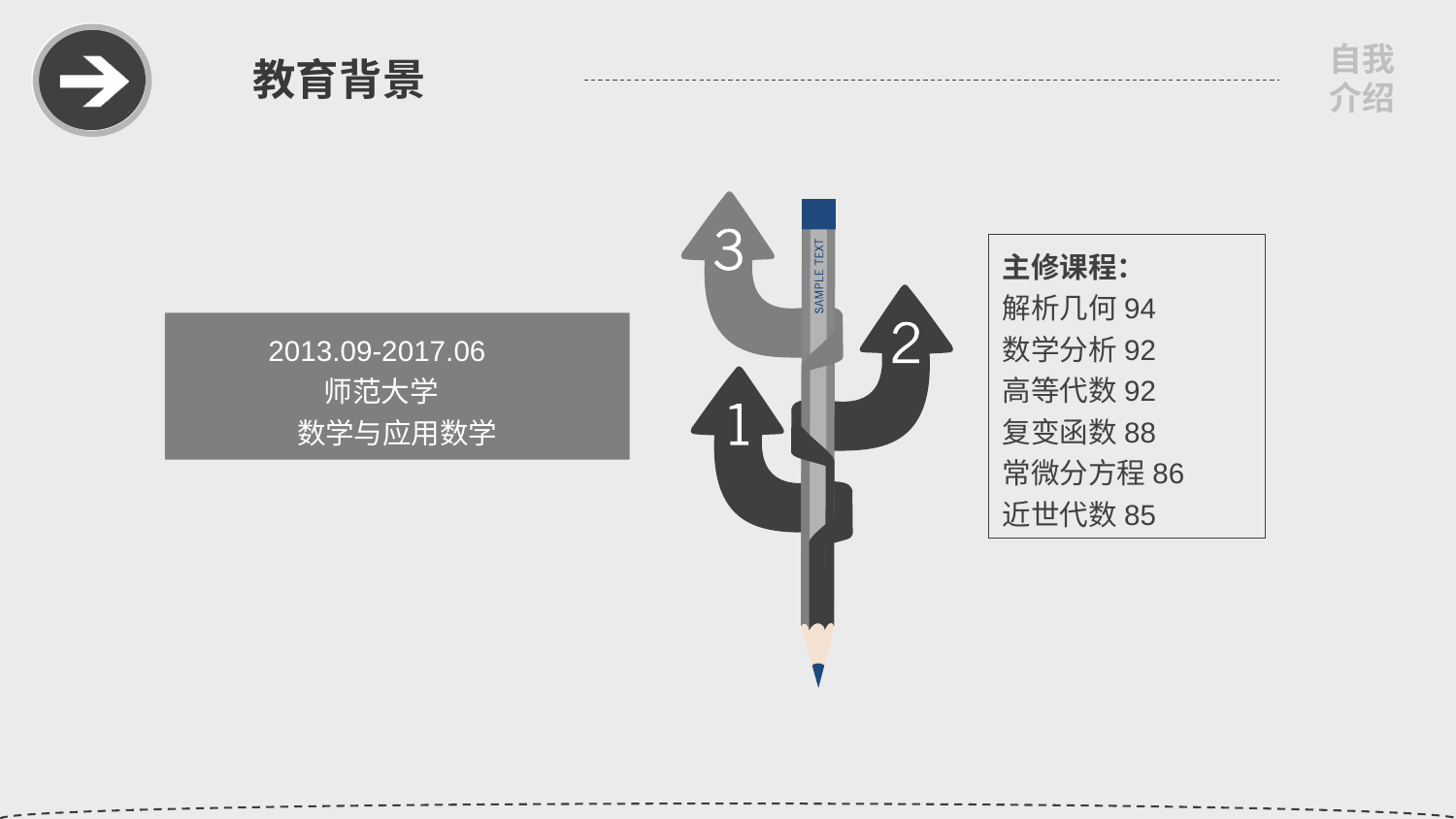

教育背景

主修课程：
解析几何94
数学分析92
高等代数92
复变函数88
常微分方程86
近世代数85

2013.09-2017.06
师范大学
数学与应用数学